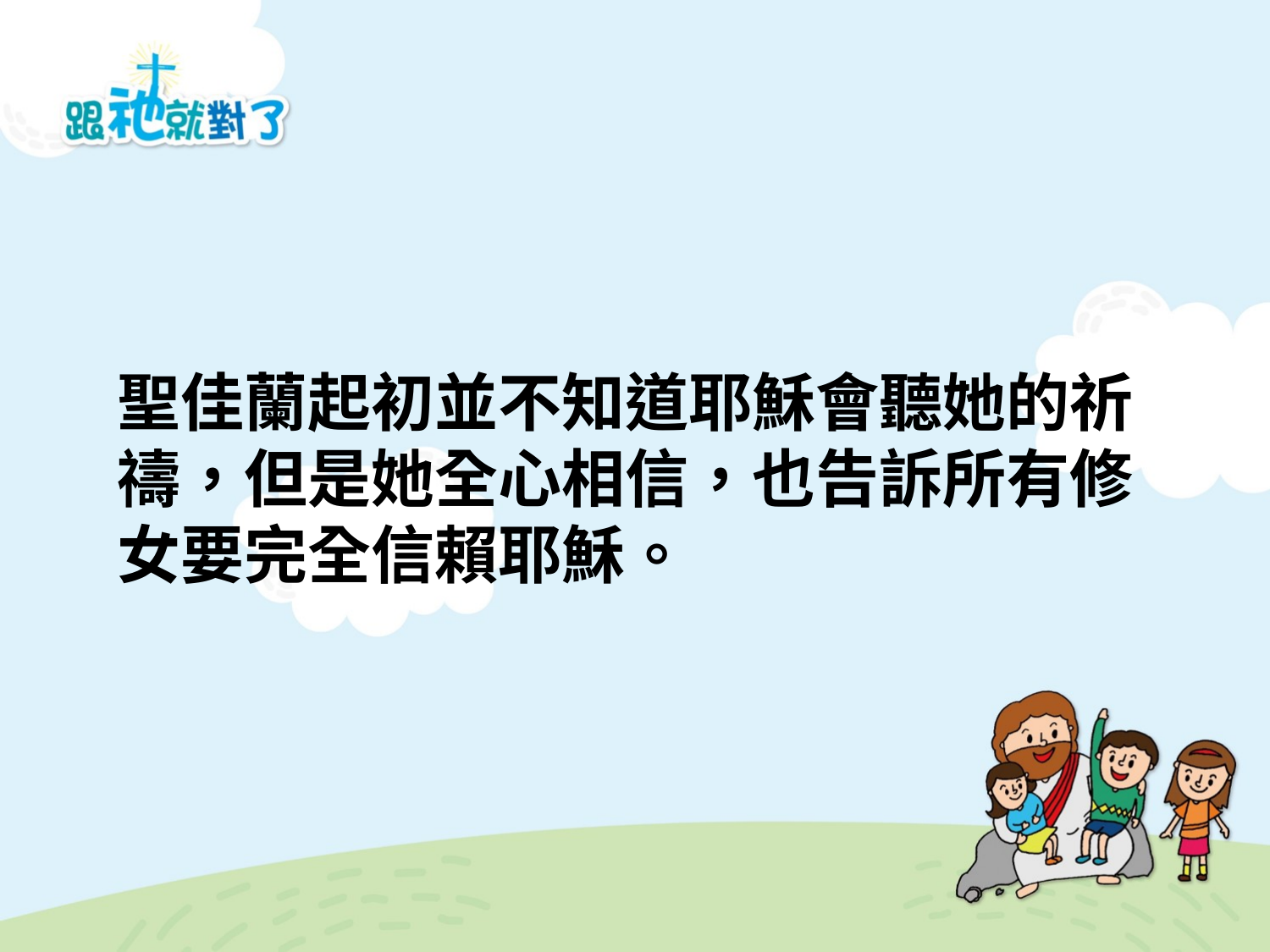

聖佳蘭起初並不知道耶穌會聽她的祈禱，但是她全心相信，也告訴所有修女要完全信賴耶穌。